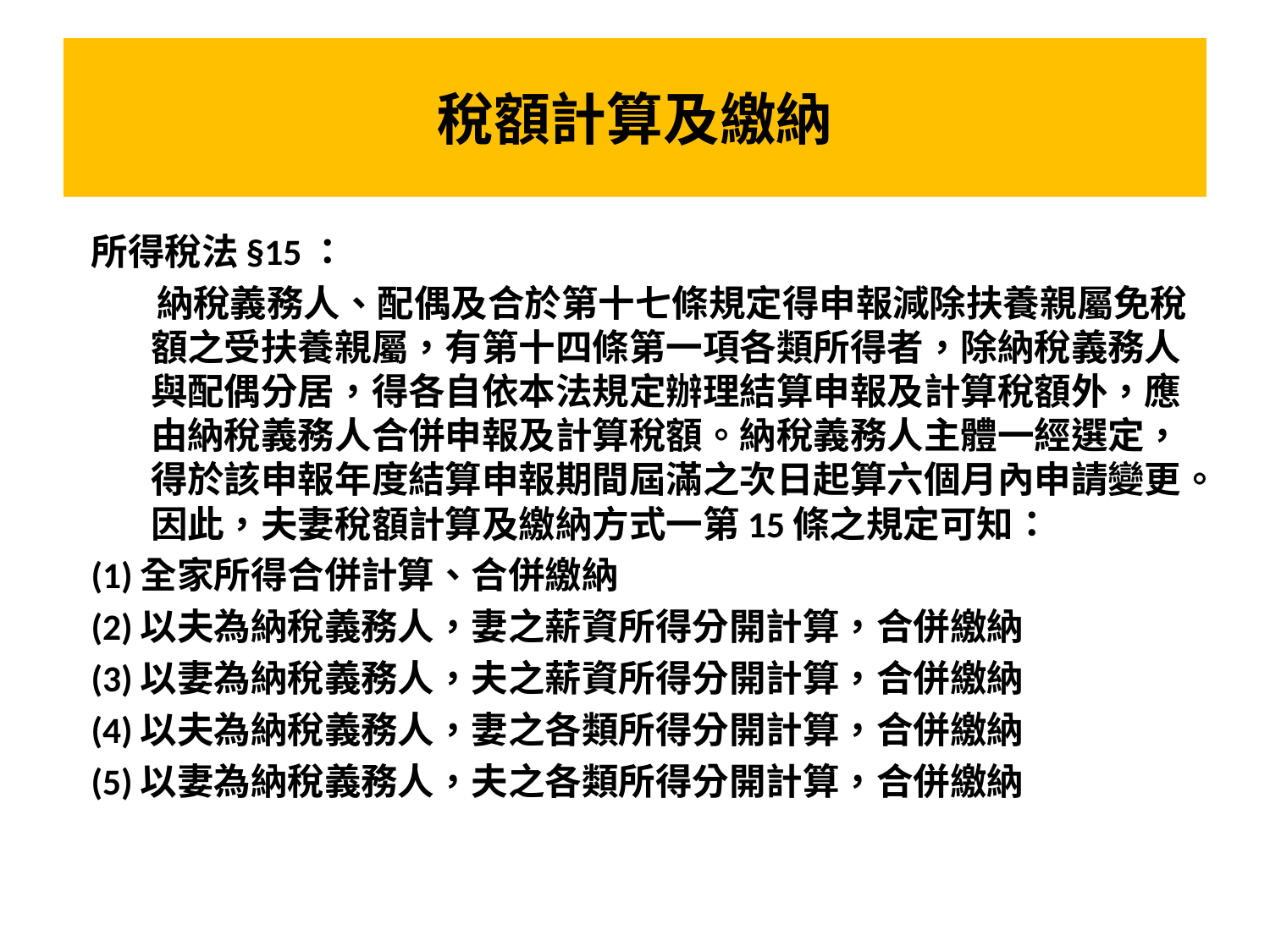

# 稅額計算及繳納
所得稅法§15：
       納稅義務人、配偶及合於第十七條規定得申報減除扶養親屬免稅額之受扶養親屬，有第十四條第一項各類所得者，除納稅義務人與配偶分居，得各自依本法規定辦理結算申報及計算稅額外，應由納稅義務人合併申報及計算稅額。納稅義務人主體一經選定，得於該申報年度結算申報期間屆滿之次日起算六個月內申請變更。因此，夫妻稅額計算及繳納方式一第15條之規定可知：
(1)全家所得合併計算、合併繳納
(2)以夫為納稅義務人，妻之薪資所得分開計算，合併繳納
(3)以妻為納稅義務人，夫之薪資所得分開計算，合併繳納
(4)以夫為納稅義務人，妻之各類所得分開計算，合併繳納
(5)以妻為納稅義務人，夫之各類所得分開計算，合併繳納